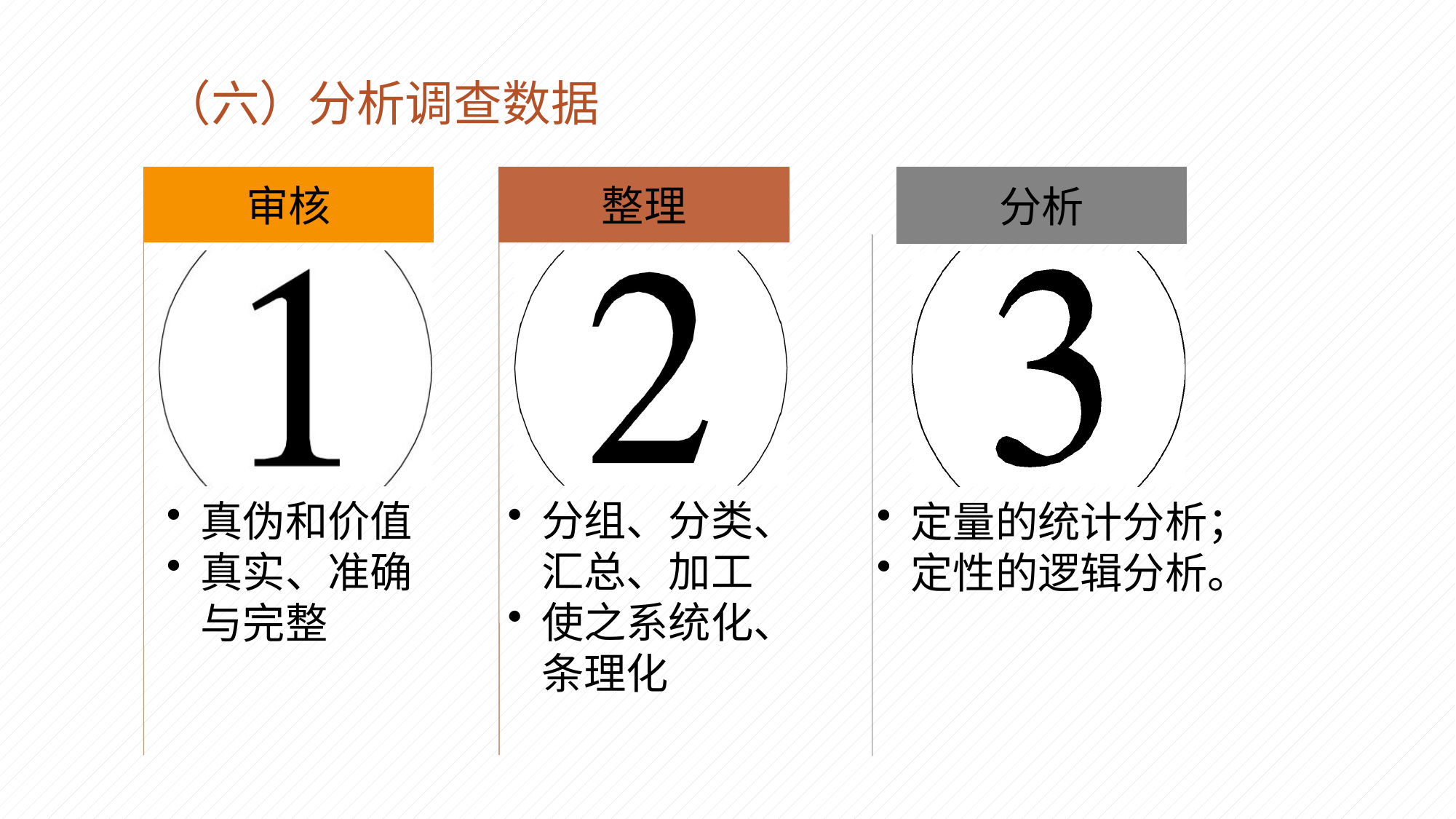

（六）分析调查数据
真伪和价值
真实、准确与完整
审核
分组、分类、汇总、加工
使之系统化、条理化
整理
定量的统计分析；
定性的逻辑分析。
分析